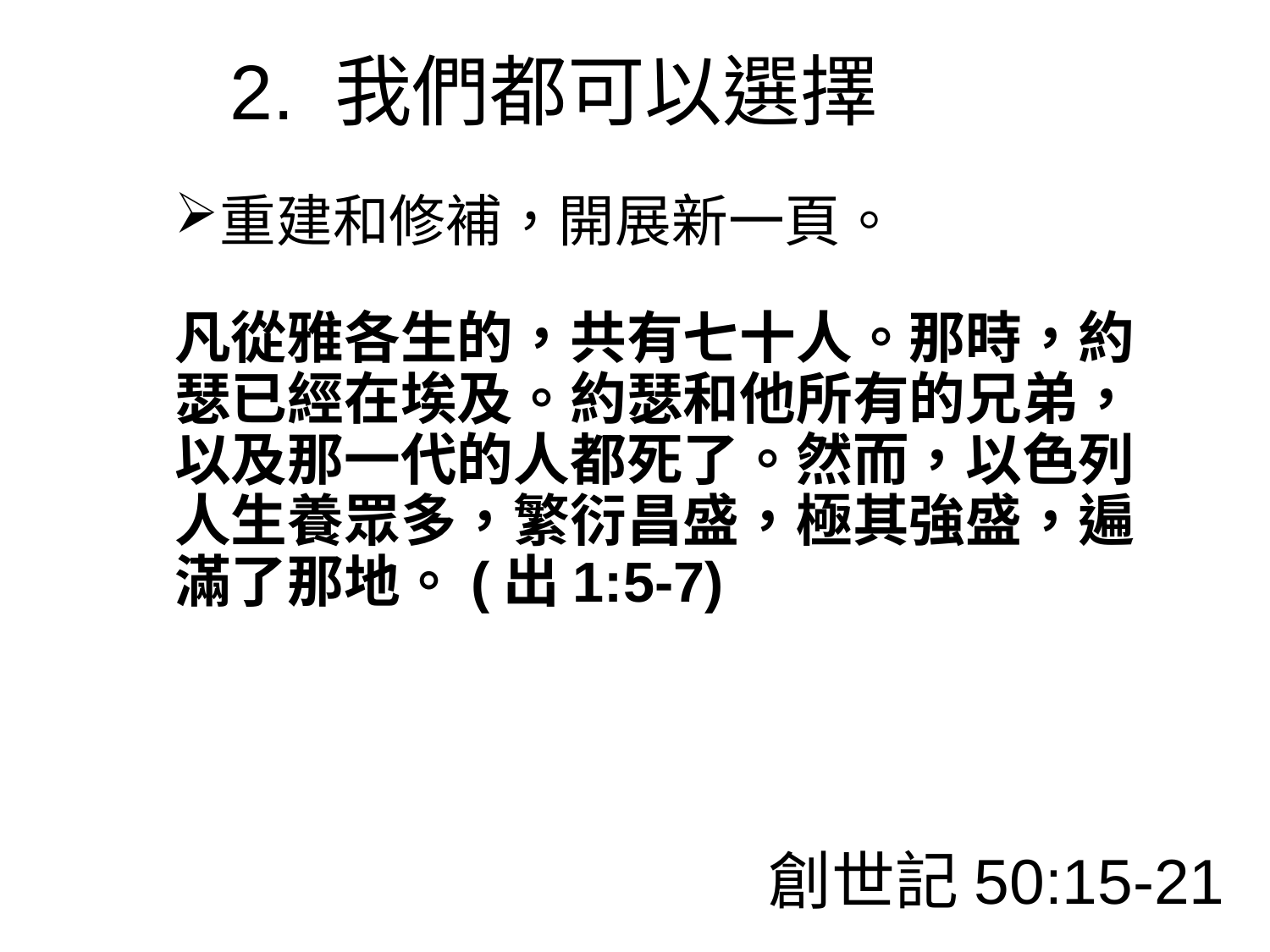

# 2. 我們都可以選擇
重建和修補，開展新一頁。

凡從雅各生的，共有七十人。那時，約瑟已經在埃及。約瑟和他所有的兄弟，以及那一代的人都死了。然而，以色列人生養眾多，繁衍昌盛，極其強盛，遍滿了那地。(出1:5-7)
創世記50:15-21